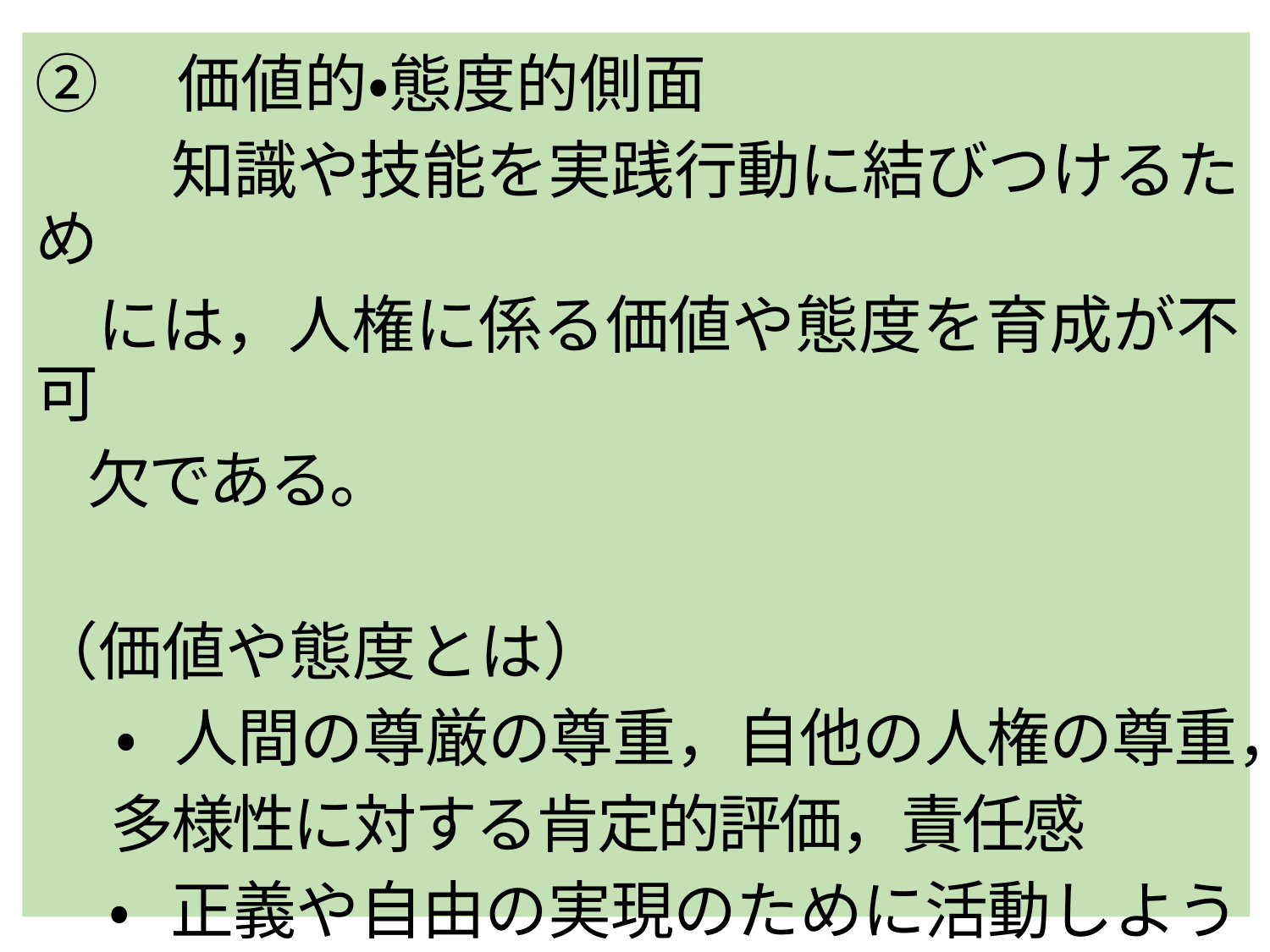

②　価値的・態度的側面
  　  知識や技能を実践行動に結びつけるため
   には，人権に係る価値や態度を育成が不可
   欠である。

（価値や態度とは）
    ・   人間の尊厳の尊重，自他の人権の尊重，
     多様性に対する肯定的評価，責任感
    ・   正義や自由の実現のために活動しようと
    する意欲など
7